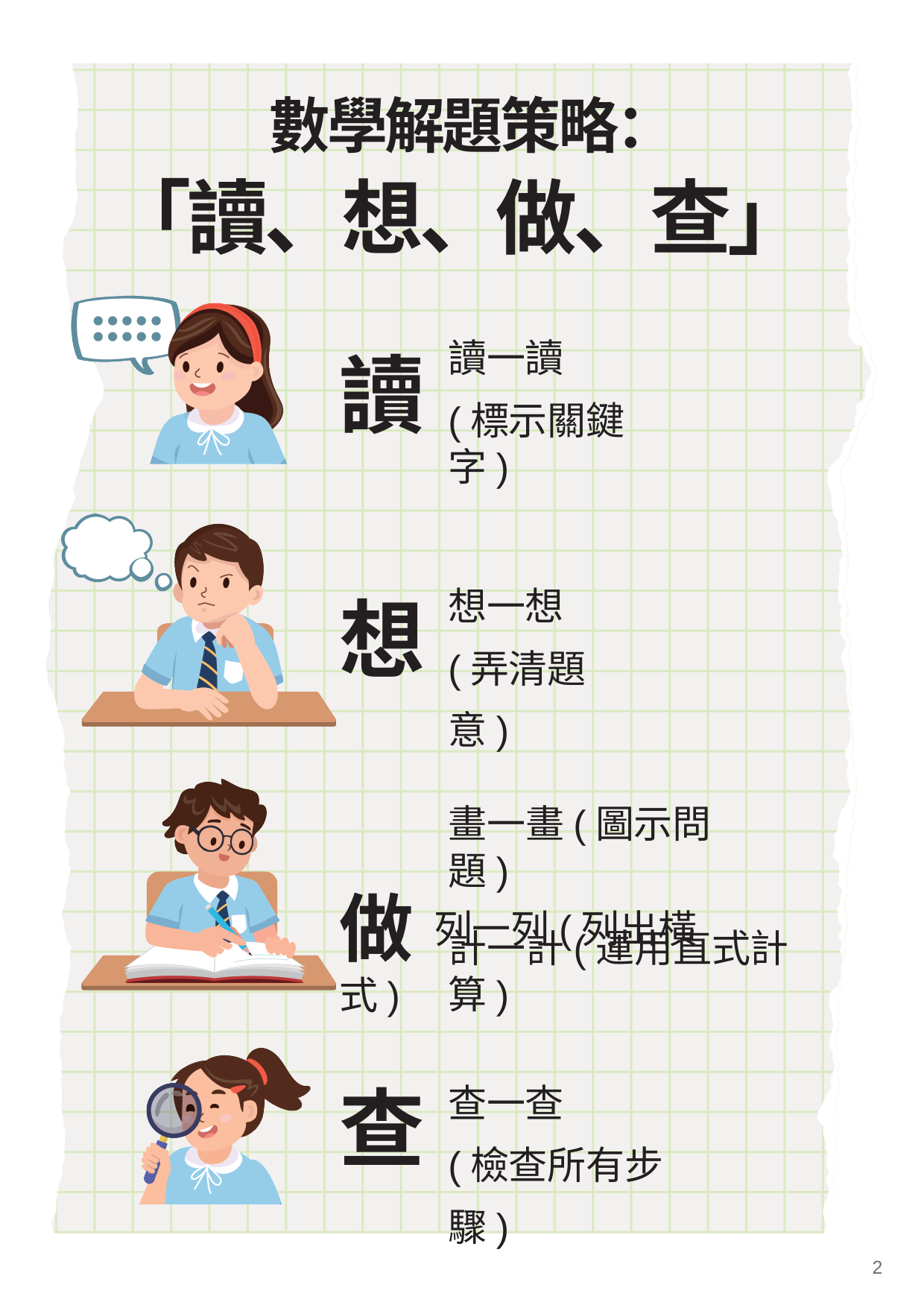

數學解題策略：
# 「讀、想、做、查」
讀一讀
讀
(標示關鍵字)
想一想   (弄清題意)
想
畫一畫(圖示問題)
做 列一列(列出橫式)
計一計(運用直式計算)
查一查       (檢查所有步驟)
查
2